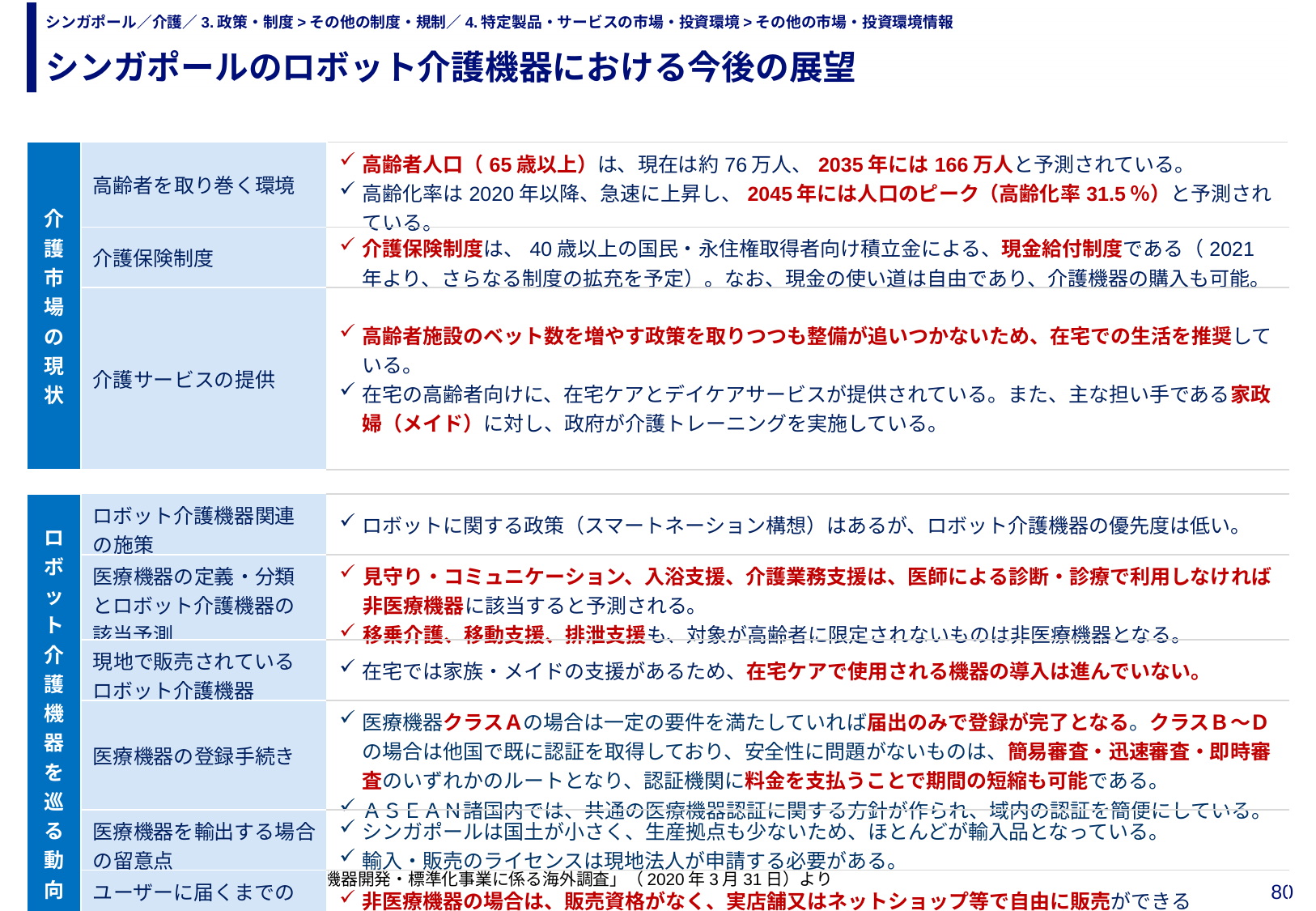

シンガポールのロボット介護機器における今後の展望
# シンガポール／介護／3.政策・制度>その他の制度・規制／4.特定製品・サービスの市場・投資環境>その他の市場・投資環境情報

| 介護市場の現状 | 高齢者を取り巻く環境 | 高齢者人口（65歳以上）は、現在は約76万人、2035年には166万人と予測されている。 高齢化率は2020年以降、急速に上昇し、2045年には人口のピーク（高齢化率31.5％）と予測されている。 |
| --- | --- | --- |
|  | 介護保険制度 | 介護保険制度は、40歳以上の国民・永住権取得者向け積立金による、現金給付制度である（2021年より、さらなる制度の拡充を予定）。なお、現金の使い道は自由であり、介護機器の購入も可能。 |
|  | 介護サービスの提供 | 高齢者施設のベット数を増やす政策を取りつつも整備が追いつかないため、在宅での生活を推奨している。 在宅の高齢者向けに、在宅ケアとデイケアサービスが提供されている。また、主な担い手である家政婦（メイド）に対し、政府が介護トレーニングを実施している。 |
|  |  |  |
| ロボット介護機器を巡る動向 | ロボット介護機器関連の施策 | ロボットに関する政策（スマートネーション構想）はあるが、ロボット介護機器の優先度は低い。 |
|  | 医療機器の定義・分類とロボット介護機器の 該当予測 | 見守り・コミュニケーション、入浴支援、介護業務支援は、医師による診断・診療で利用しなければ非医療機器に該当すると予測される。 移乗介護、移動支援、排泄支援も、対象が高齢者に限定されないものは非医療機器となる。 |
|  | 現地で販売されている ロボット介護機器 | 在宅では家族・メイドの支援があるため、在宅ケアで使用される機器の導入は進んでいない。 |
|  | 医療機器の登録手続き | 医療機器クラスＡの場合は一定の要件を満たしていれば届出のみで登録が完了となる。クラスＢ～Ｄの場合は他国で既に認証を取得しており、安全性に問題がないものは、簡易審査・迅速審査・即時審査のいずれかのルートとなり、認証機関に料金を支払うことで期間の短縮も可能である。 ＡＳＥＡＮ諸国内では、共通の医療機器認証に関する方針が作られ、域内の認証を簡便にしている。 |
|  | 医療機器を輸出する場合の留意点 | シンガポールは国土が小さく、生産拠点も少ないため、ほとんどが輸入品となっている。 輸入・販売のライセンスは現地法人が申請する必要がある。 |
|  | ユーザーに届くまでの 流通ルート | 非医療機器の場合は、販売資格がなく、実店舗又はネットショップ等で自由に販売ができる |
出所）日本経済研究所「ロボット介護機器開発・標準化事業に係る海外調査」（2020年3月31日）より